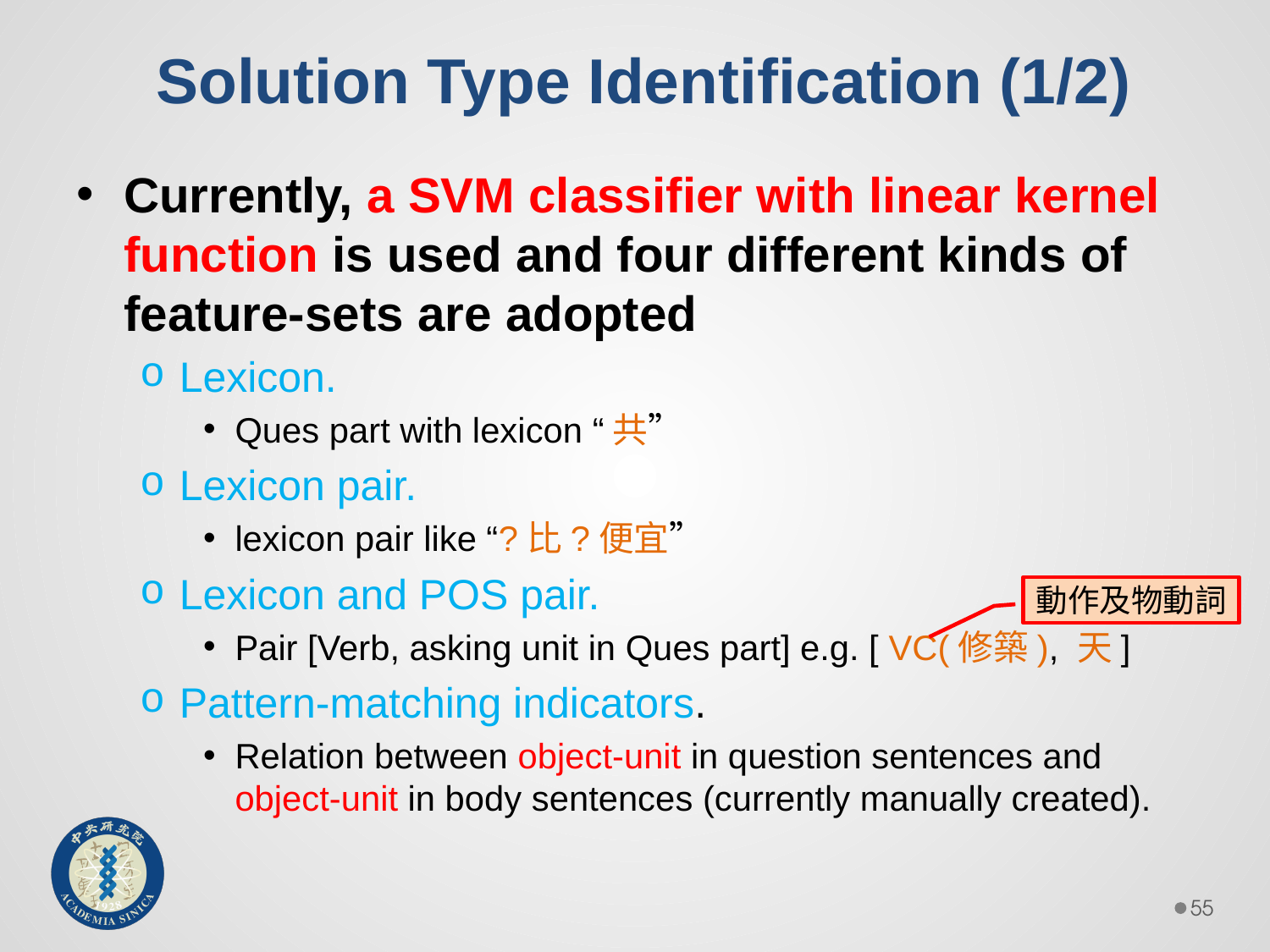

# Solution Type Identification (1/2)
Currently, a SVM classifier with linear kernel function is used and four different kinds of feature-sets are adopted
Lexicon.
Ques part with lexicon “共”
Lexicon pair.
lexicon pair like “?比?便宜”
Lexicon and POS pair.
Pair [Verb, asking unit in Ques part] e.g. [ VC(修築), 天]
Pattern-matching indicators.
Relation between object-unit in question sentences and object-unit in body sentences (currently manually created).
動作及物動詞
55